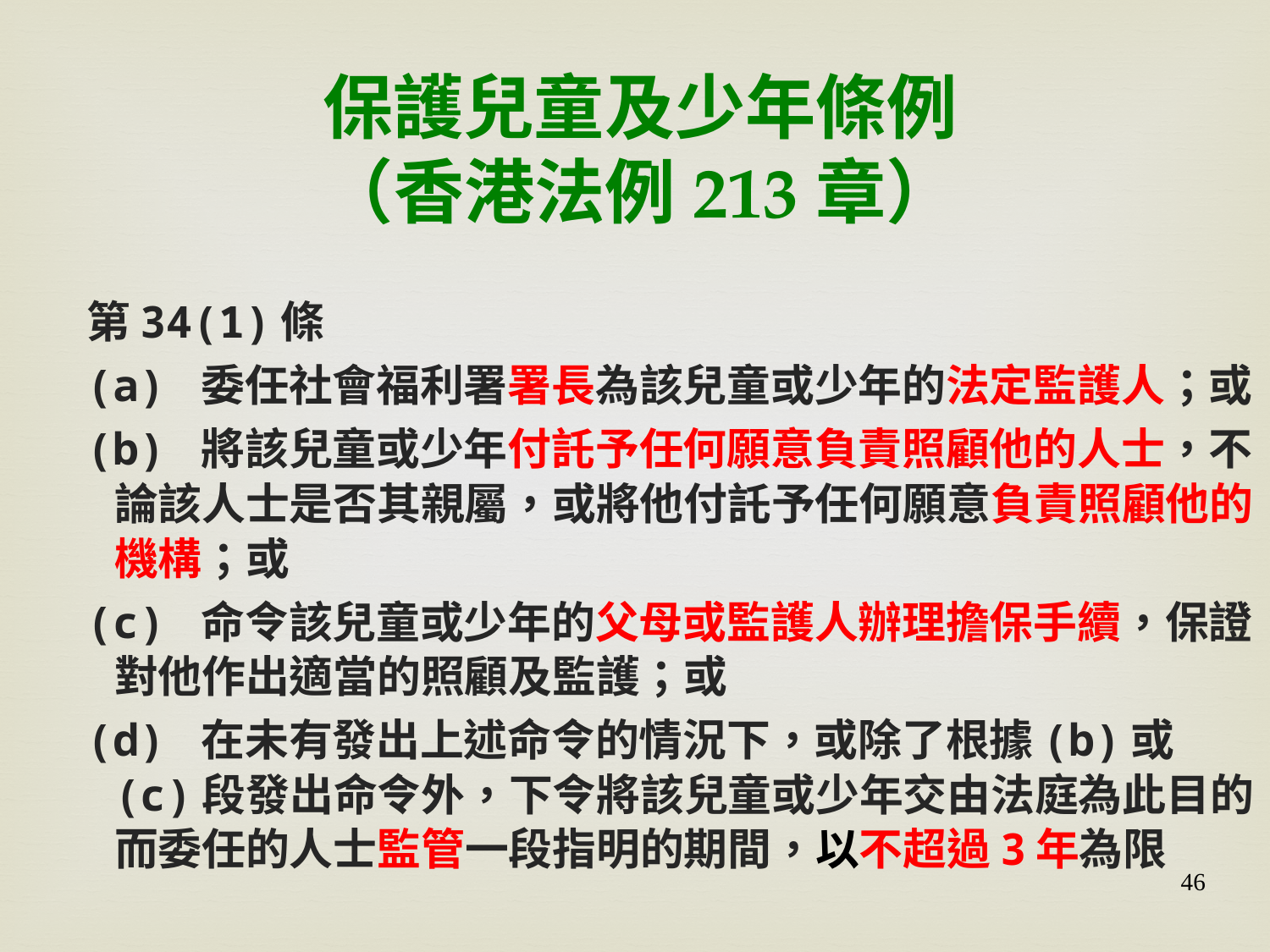

保護兒童及少年條例
（香港法例213章）
第34(1)條
(a) 委任社會福利署署長為該兒童或少年的法定監護人；或
(b) 將該兒童或少年付託予任何願意負責照顧他的人士，不論該人士是否其親屬，或將他付託予任何願意負責照顧他的機構；或
(c) 命令該兒童或少年的父母或監護人辦理擔保手續，保證對他作出適當的照顧及監護；或
(d) 在未有發出上述命令的情況下，或除了根據(b)或(c)段發出命令外，下令將該兒童或少年交由法庭為此目的而委任的人士監管一段指明的期間，以不超過3年為限
46